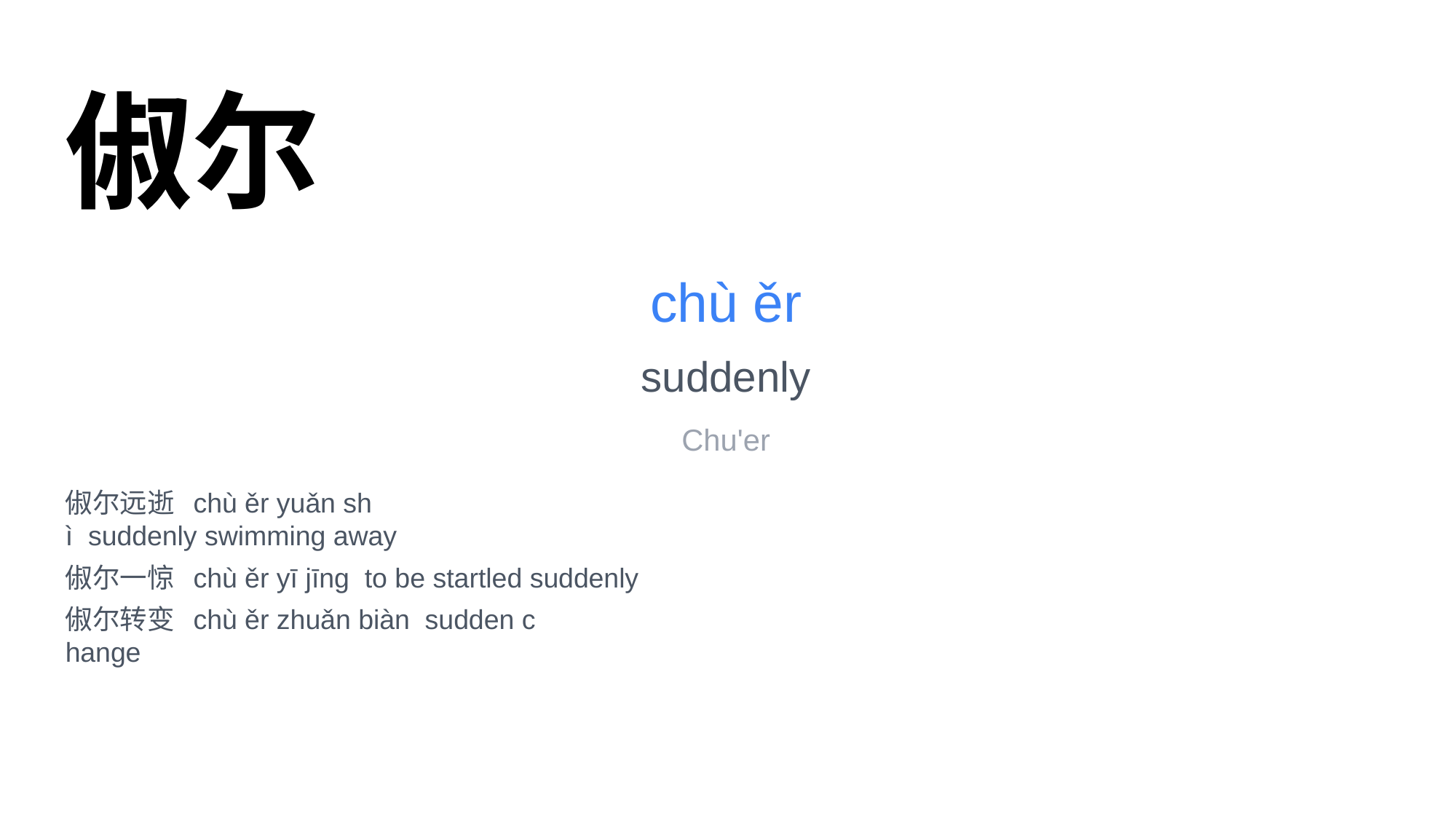

俶尔
chù ěr
suddenly
Chu'er
俶尔远逝  chù ěr yuǎn sh
ì  suddenly swimming away
俶尔一惊  chù ěr yī jīng  to be startled suddenly
俶尔转变  chù ěr zhuǎn biàn  sudden c
hange